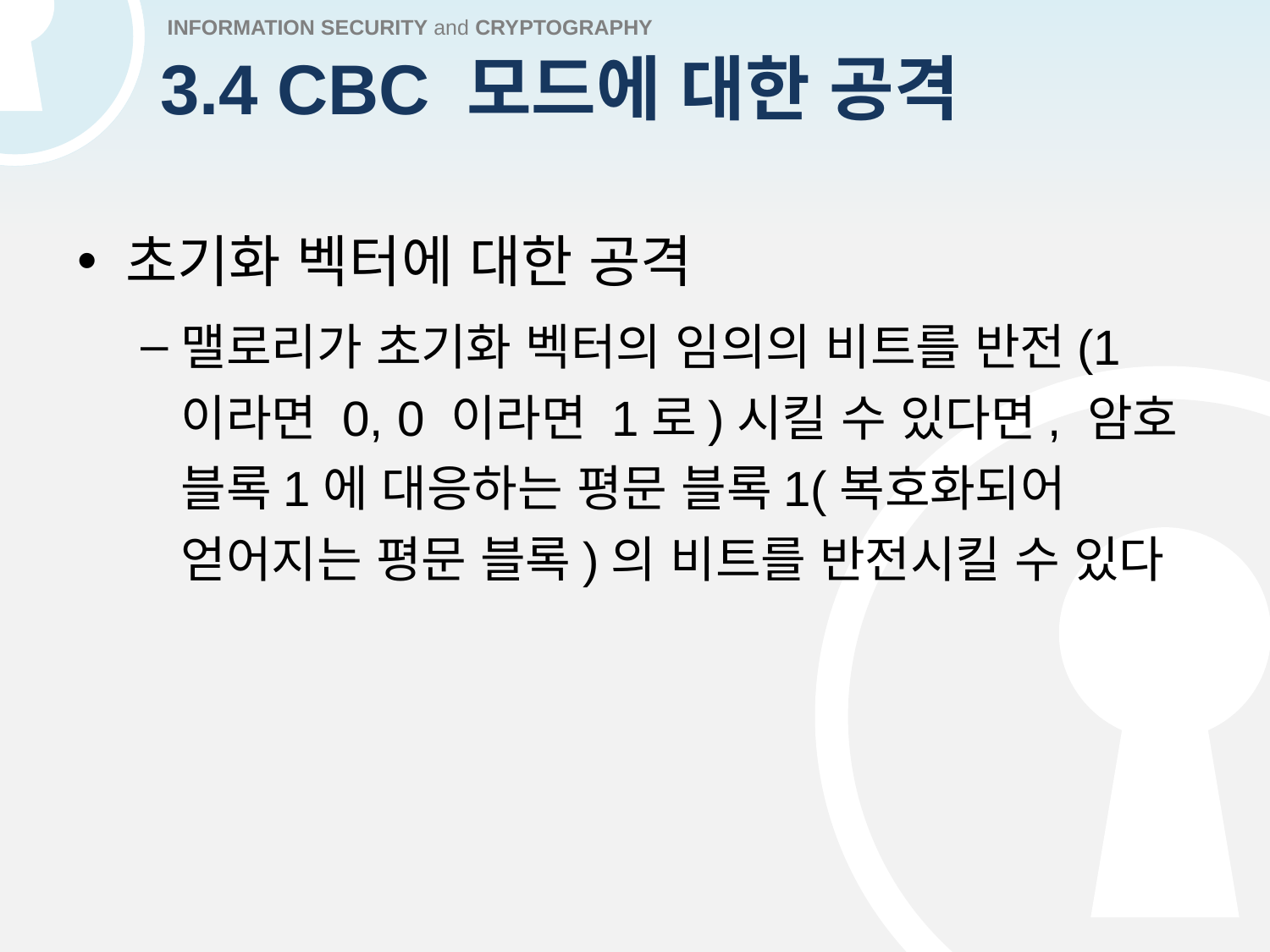

# 3.4 CBC 모드에 대한 공격
초기화 벡터에 대한 공격
맬로리가 초기화 벡터의 임의의 비트를 반전(1 이라면 0, 0 이라면 1로)시킬 수 있다면, 암호 블록1에 대응하는 평문 블록1(복호화되어 얻어지는 평문 블록)의 비트를 반전시킬 수 있다